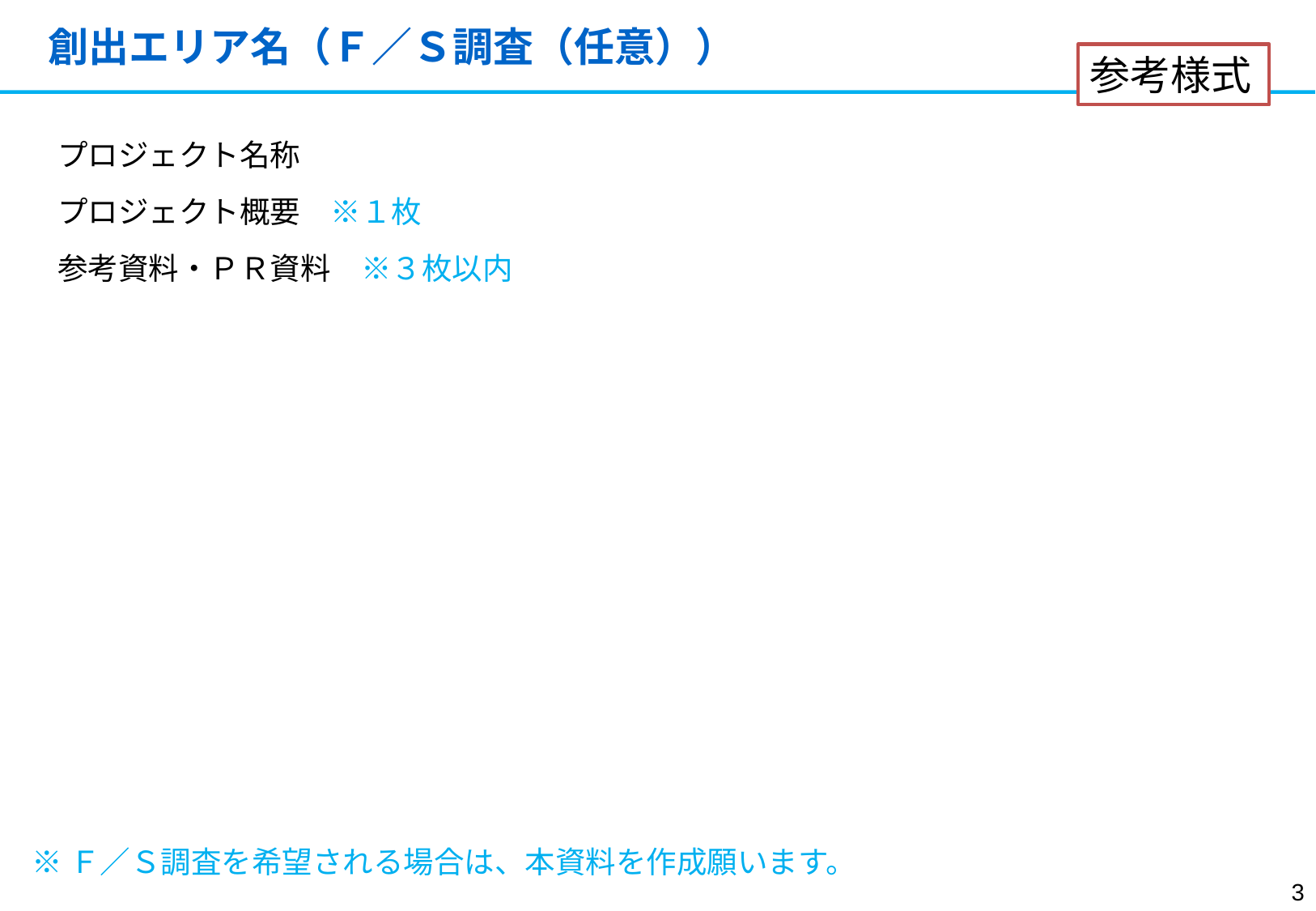

創出エリア名（Ｆ／Ｓ調査（任意））
参考様式
プロジェクト名称
プロジェクト概要　※１枚
参考資料・ＰＲ資料　※３枚以内
※Ｆ／Ｓ調査を希望される場合は、本資料を作成願います。
3